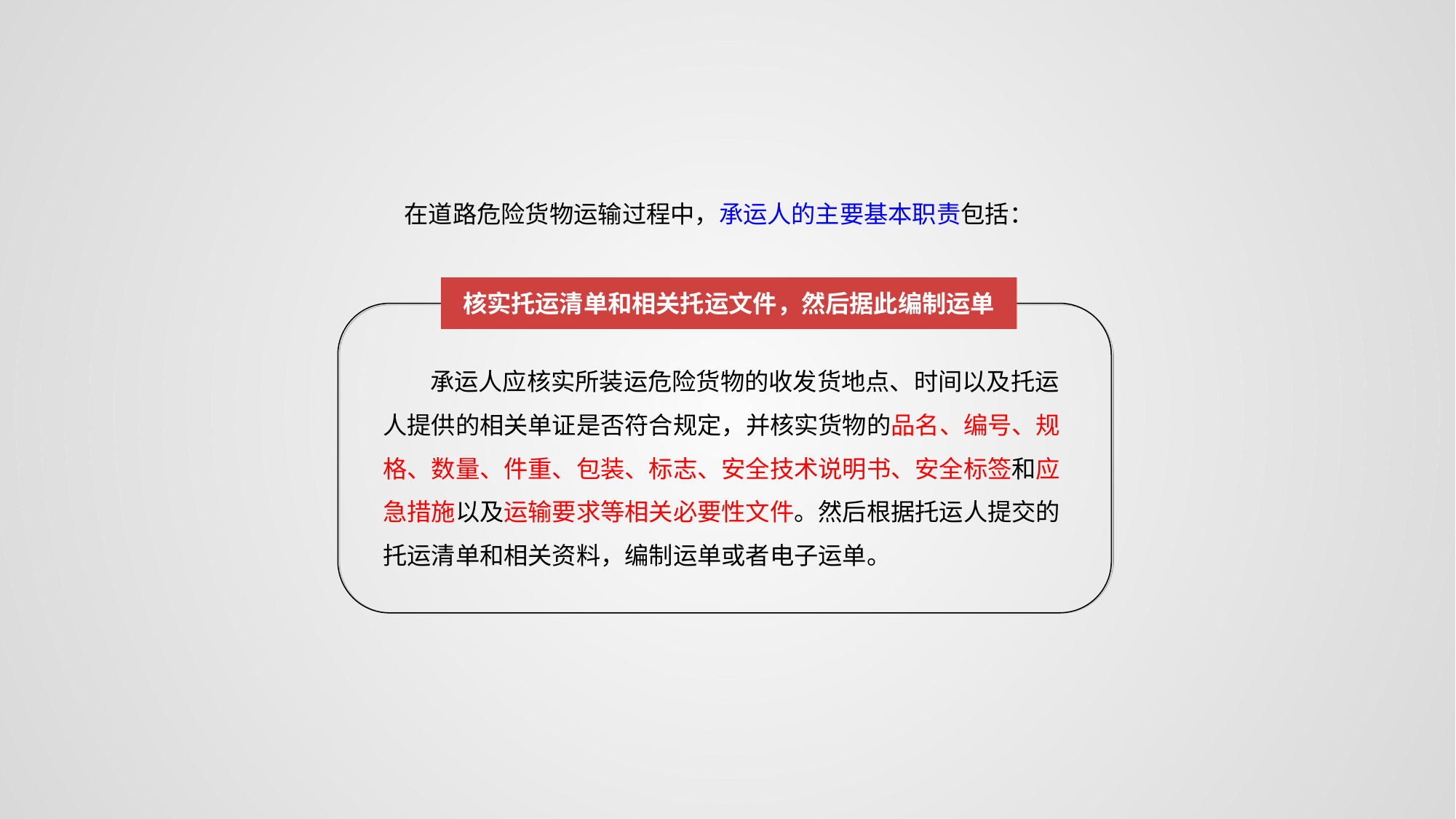

在道路危险货物运输过程中，承运人的主要基本职责包括：
核实托运清单和相关托运文件，然后据此编制运单

承运人应核实所装运危险货物的收发货地点、时间以及托运人提供的相关单证是否符合规定，并核实货物的品名、编号、规格、数量、件重、包装、标志、安全技术说明书、安全标签和应急措施以及运输要求等相关必要性文件。然后根据托运人提交的托运清单和相关资料，编制运单或者电子运单。